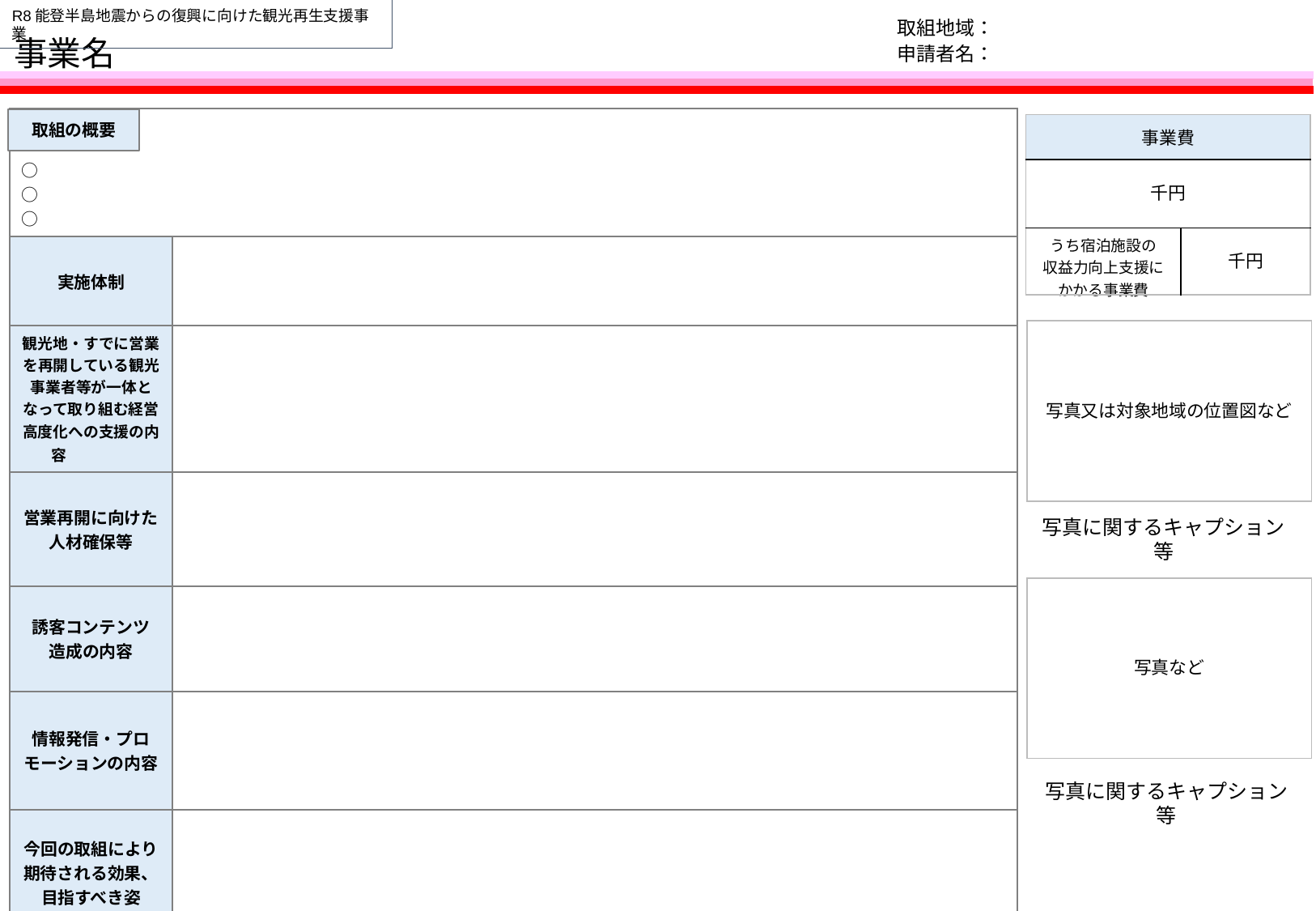

R8能登半島地震からの復興に向けた観光再生支援事業
取組地域：
申請者名：
# 事業名
| ○　 ○　 ○ |  |
| --- | --- |
| 実施体制 |  |
| 観光地・すでに営業を再開している観光事業者等が一体となって取り組む経営高度化への支援の内容 |  |
| 営業再開に向けた人材確保等 |  |
| 誘客コンテンツ 造成の内容 |  |
| 情報発信・プロモーションの内容 |  |
| 今回の取組により期待される効果、 目指すべき姿 |  |
取組の概要
| 事業費 |  |
| --- | --- |
| 千円 |  |
| うち宿泊施設の 収益力向上支援に かかる事業費 | 千円 |
| 写真又は対象地域の位置図など |
| --- |
写真に関するキャプション等
| 写真など |
| --- |
写真に関するキャプション等